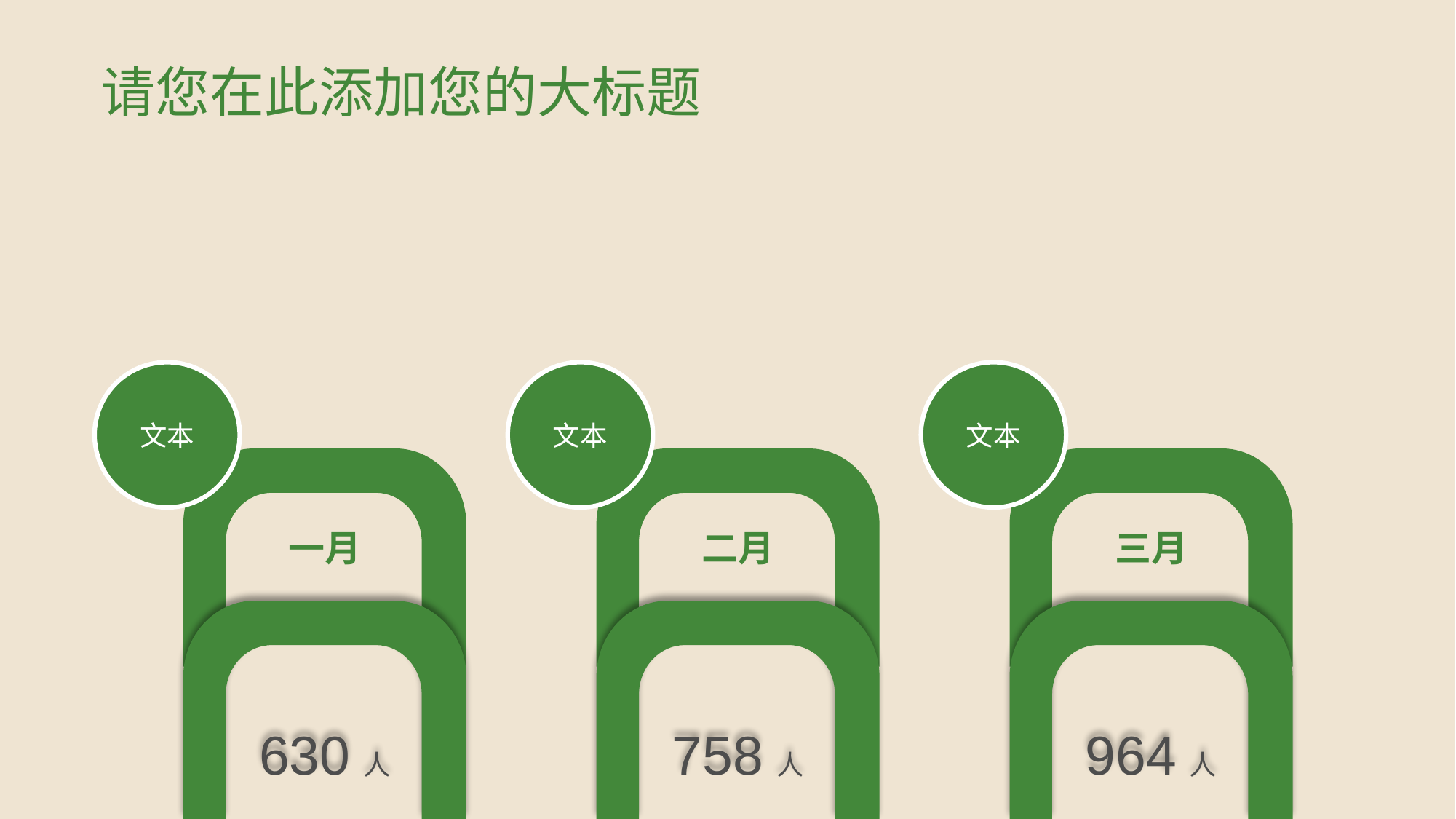

# 请您在此添加您的大标题
文本
文本
文本

一月
二月
三月
630人
758人
964人